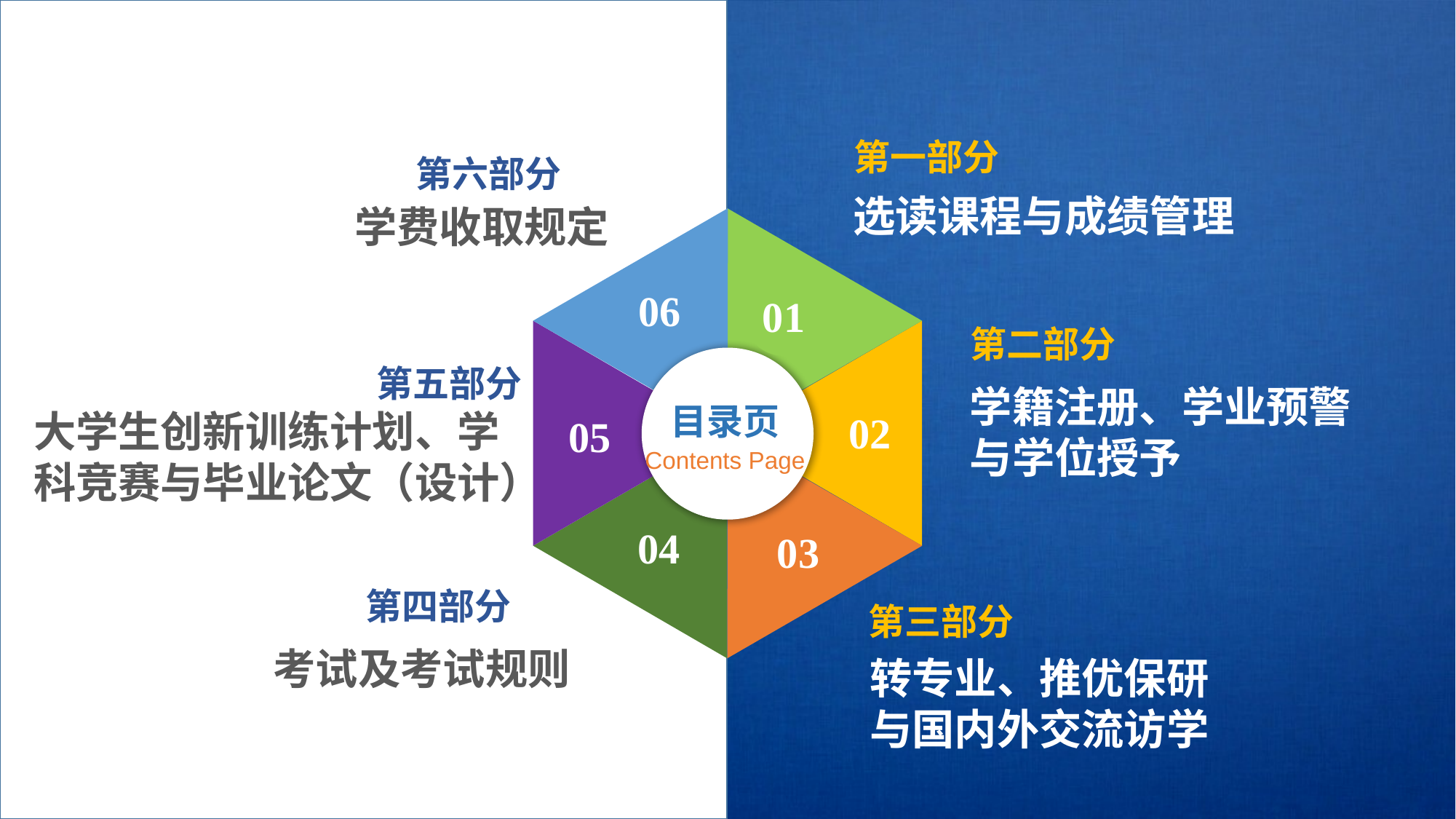

第一部分
第六部分
选读课程与成绩管理
学费收取规定
第二部分
第五部分
学籍注册、学业预警
与学位授予
大学生创新训练计划、学
科竞赛与毕业论文（设计）
第四部分
第三部分
考试及考试规则
转专业、推优保研
与国内外交流访学